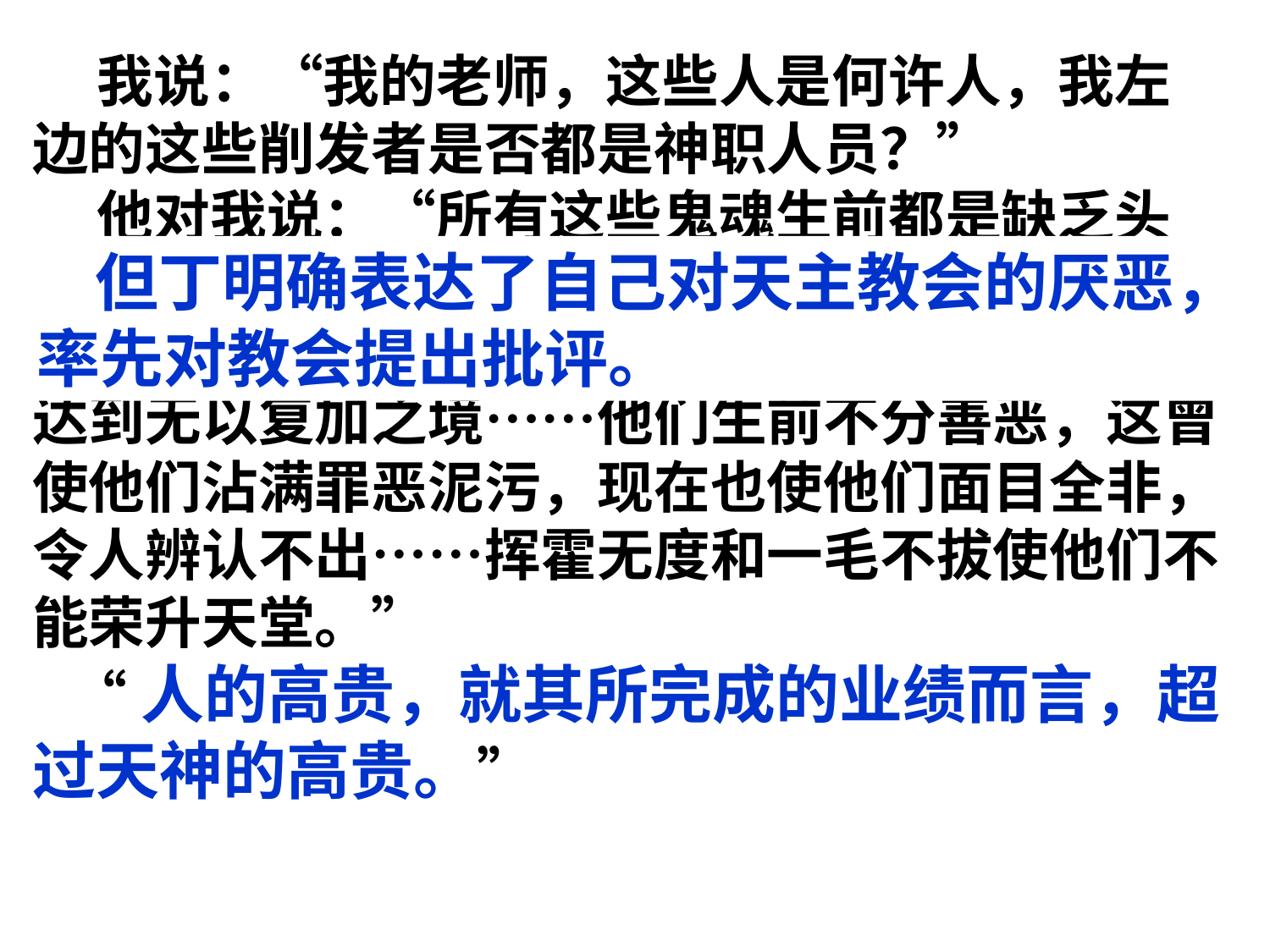

我说：“我的老师，这些人是何许人，我左边的这些削发者是否都是神职人员？”
    他对我说：“所有这些鬼魂生前都是缺乏头脑的人，他们不懂得适度地花销钱财……他们都是神职人员，有教皇和枢机主教，他们爱财如命达到无以复加之境……他们生前不分善恶，这曾使他们沾满罪恶泥污，现在也使他们面目全非，令人辨认不出……挥霍无度和一毛不拔使他们不能荣升天堂。”
   “人的高贵，就其所完成的业绩而言，超过天神的高贵。”
   但丁明确表达了自己对天主教会的厌恶，率先对教会提出批评。